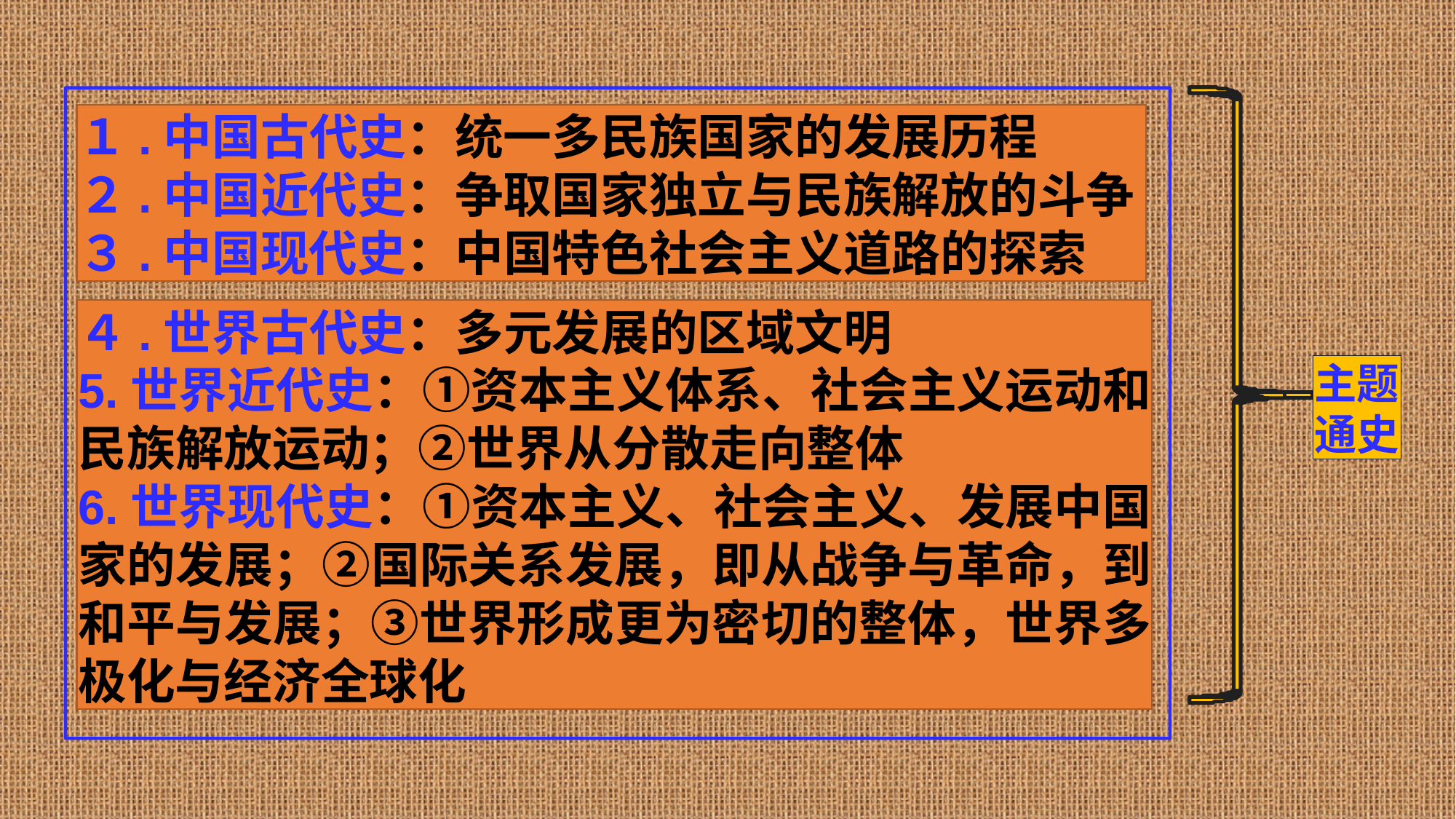

１.中国古代史：统一多民族国家的发展历程
２.中国近代史：争取国家独立与民族解放的斗争
３.中国现代史：中国特色社会主义道路的探索
４.世界古代史：多元发展的区域文明
5.世界近代史：①资本主义体系、社会主义运动和民族解放运动；②世界从分散走向整体
6.世界现代史：①资本主义、社会主义、发展中国 家的发展；②国际关系发展，即从战争与革命，到 和平与发展；③世界形成更为密切的整体，世界多极化与经济全球化
主题 通史